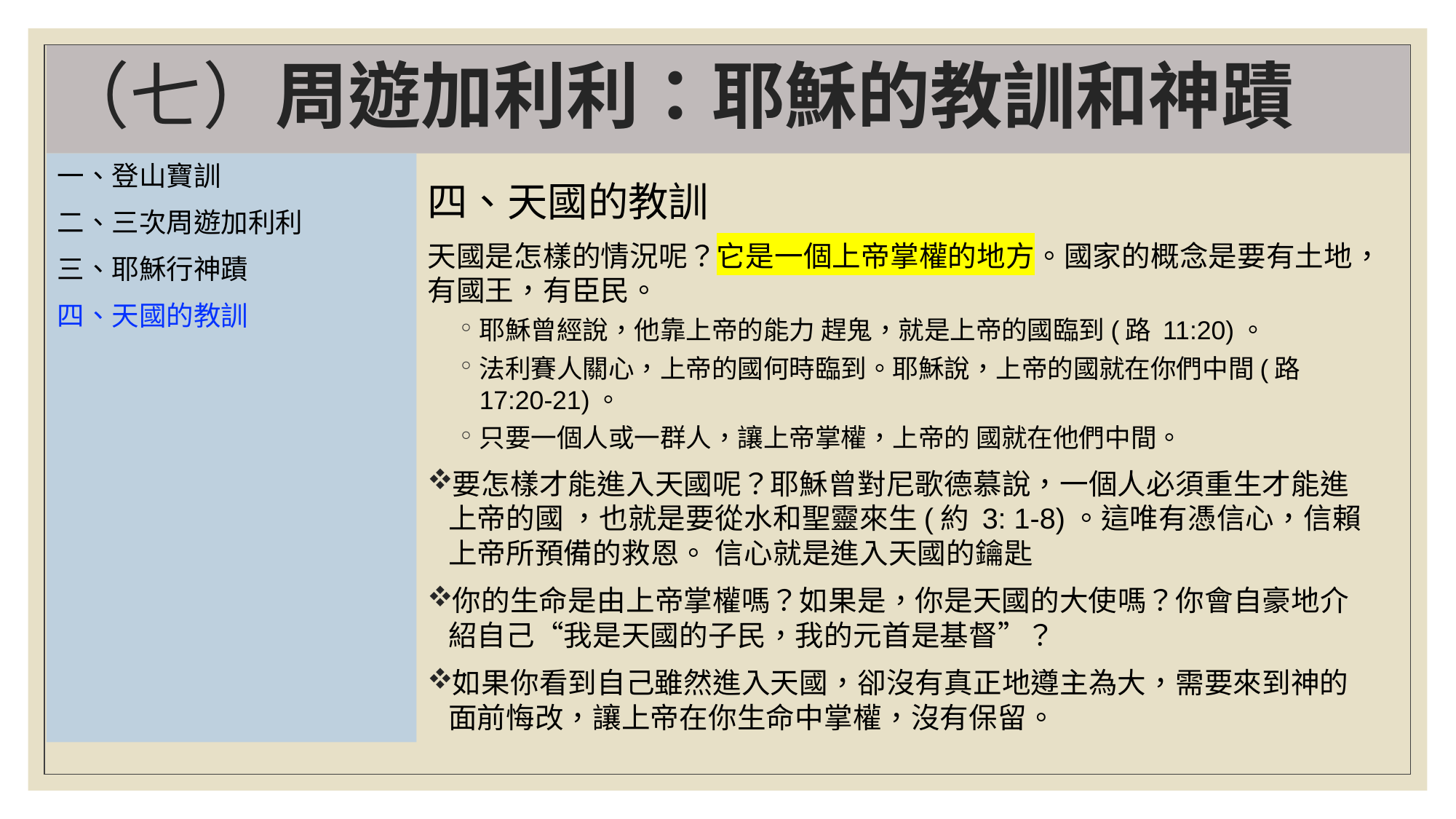

# （七）周遊加利利：耶穌的教訓和神蹟
一、登山寶訓
二、三次周遊加利利
三、耶穌行神蹟
四、天國的教訓

四、天國的教訓
天國是怎樣的情況呢？它是一個上帝掌權的地方。國家的概念是要有土地，有國王，有臣民。
耶穌曾經說，他靠上帝的能力 趕鬼，就是上帝的國臨到(路 11:20)。
法利賽人關心，上帝的國何時臨到。耶穌說，上帝的國就在你們中間(路 17:20-21)。
只要一個人或一群人，讓上帝掌權，上帝的 國就在他們中間。
要怎樣才能進入天國呢？耶穌曾對尼歌德慕說，一個人必須重生才能進上帝的國 ，也就是要從水和聖靈來生(約 3: 1-8)。這唯有憑信心，信賴上帝所預備的救恩。 信心就是進入天國的鑰匙
你的生命是由上帝掌權嗎？如果是，你是天國的大使嗎？你會自豪地介紹自己“我是天國的子民，我的元首是基督”？
如果你看到自己雖然進入天國，卻沒有真正地遵主為大，需要來到神的面前悔改，讓上帝在你生命中掌權，沒有保留。